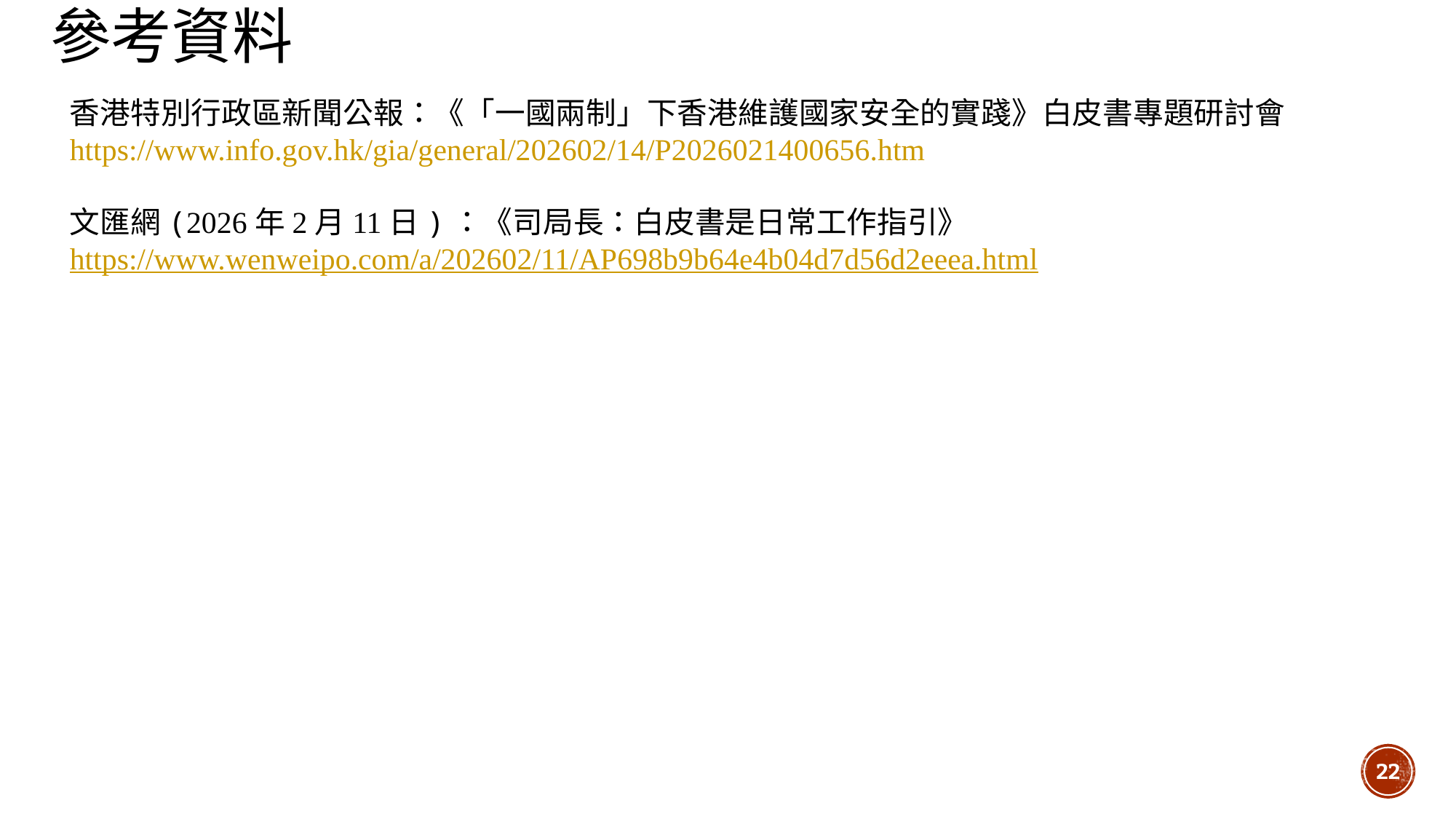

# 參考資料
香港特別行政區新聞公報：《「一國兩制」下香港維護國家安全的實踐》白皮書專題研討會
https://www.info.gov.hk/gia/general/202602/14/P2026021400656.htm

文匯網(2026年2月11日)：《司局長：白皮書是日常工作指引》
https://www.wenweipo.com/a/202602/11/AP698b9b64e4b04d7d56d2eeea.html
22